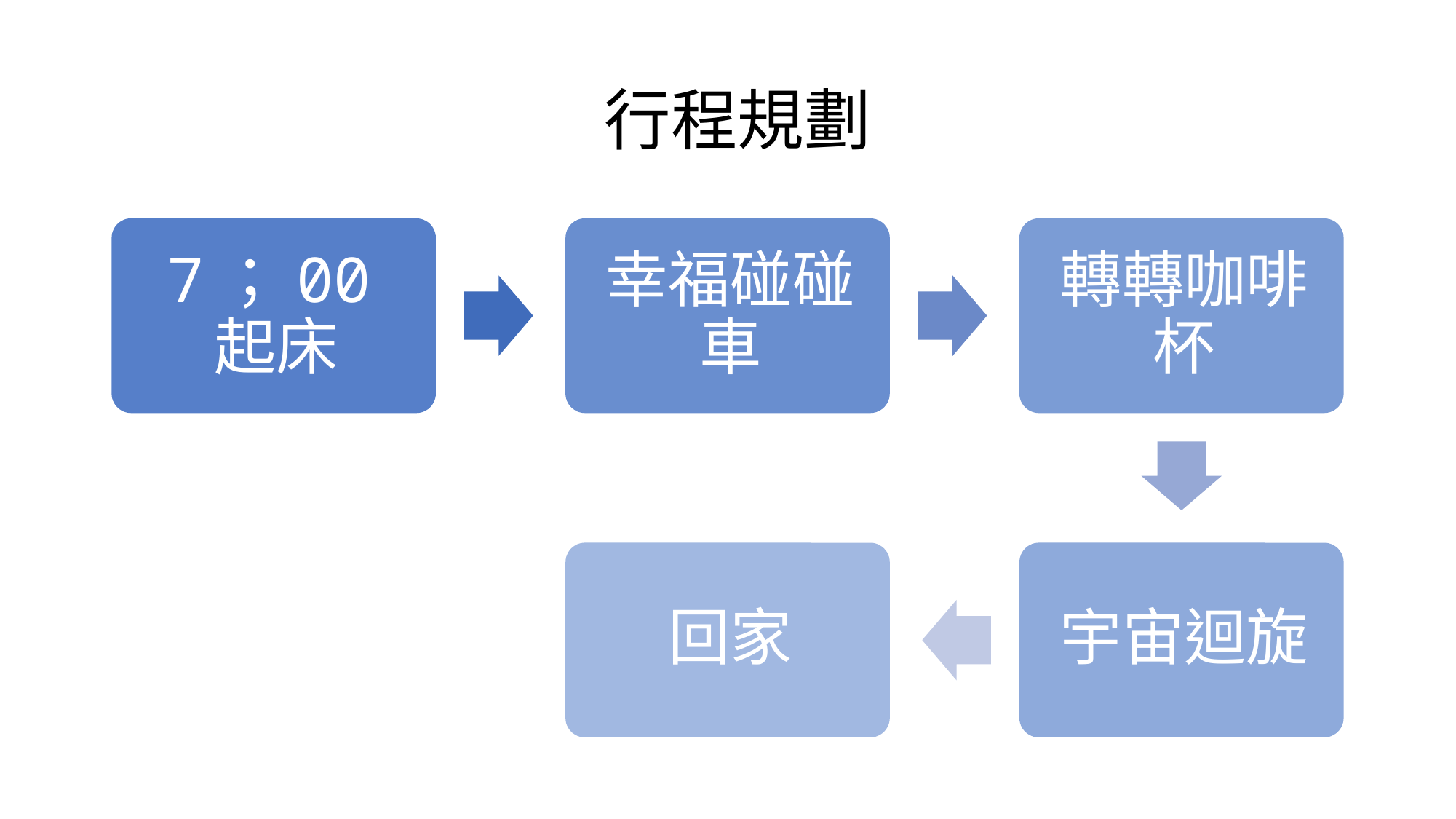

# 行程規劃
7；00起床

幸福碰碰車

轉轉咖啡杯

宇宙迴旋

回家